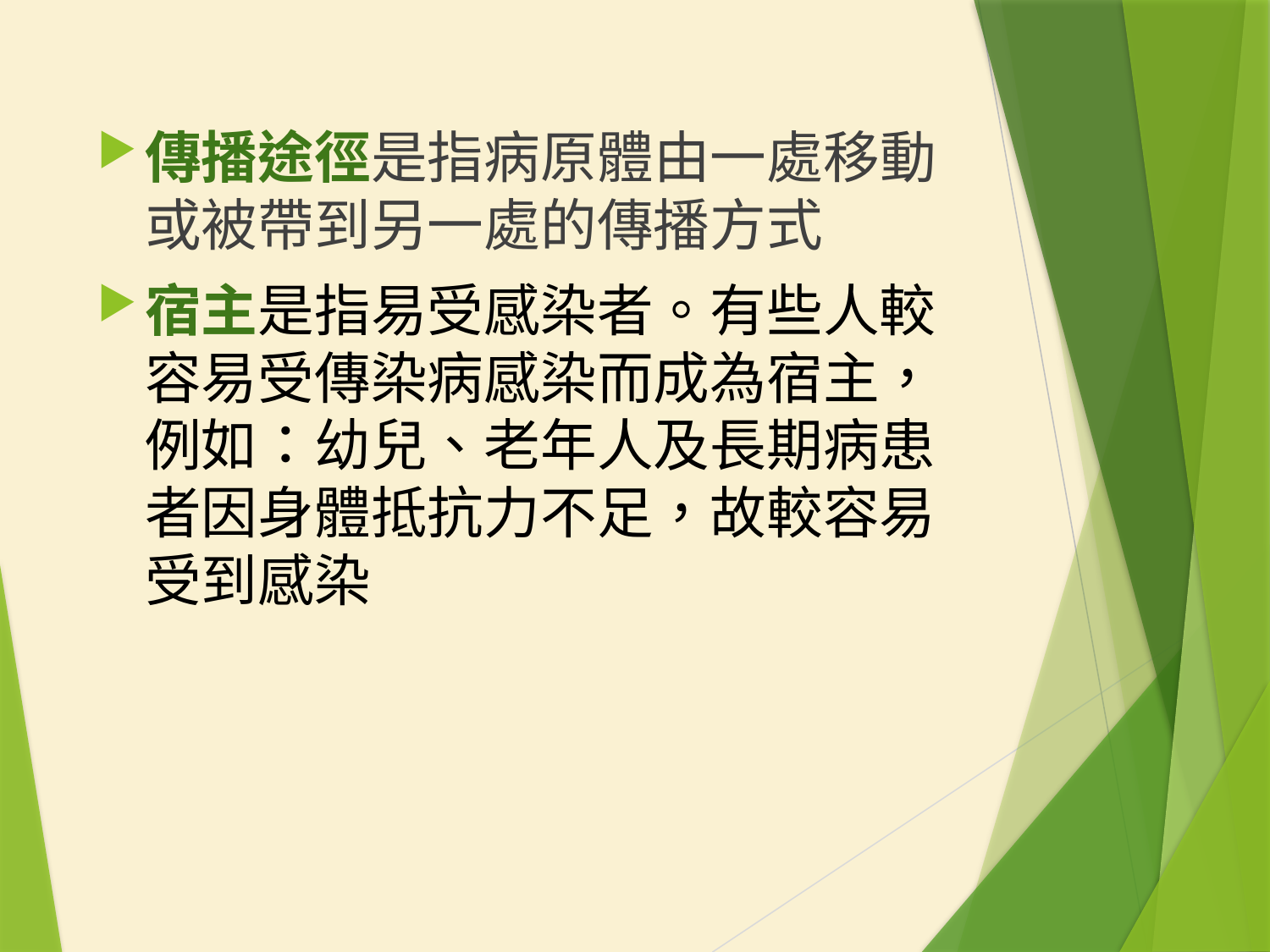

傳播途徑是指病原體由一處移動或被帶到另一處的傳播方式
宿主是指易受感染者。有些人較容易受傳染病感染而成為宿主，例如：幼兒、老年人及長期病患者因身體抵抗力不足，故較容易受到感染